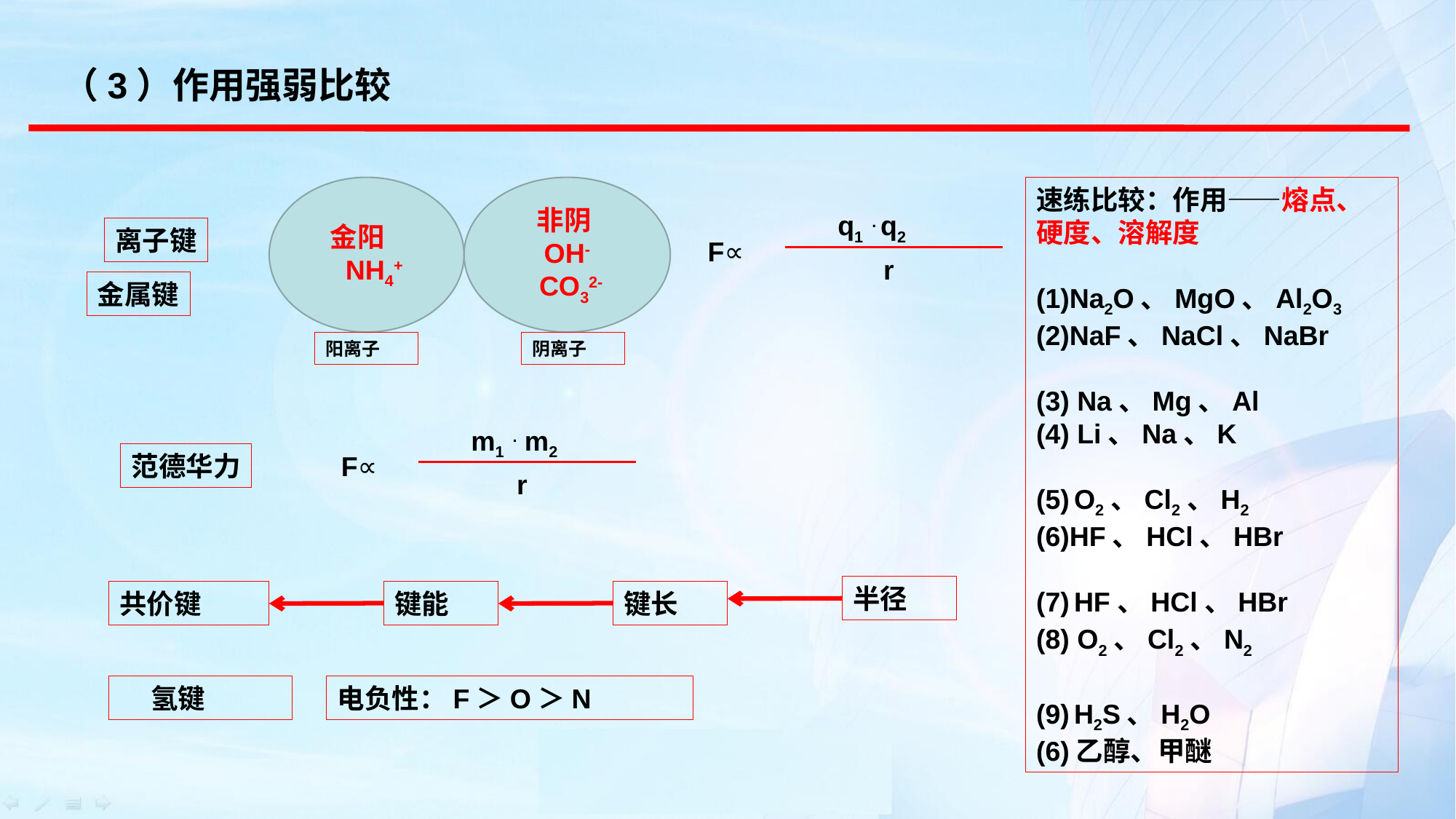

（3）作用强弱比较
金阳
  NH4+
非阴
OH-
 CO32-
速练比较：作用——熔点、硬度、溶解度

(1)Na2O、MgO、Al2O3
(2)NaF、NaCl、NaBr

(3) Na、Mg、Al
(4) Li、Na、K

(5) O2、Cl2、H2
(6)HF、HCl、HBr

(7) HF、HCl、HBr
(8) O2、Cl2、N2

(9) H2S、H2O
(6)乙醇、甲醚
    q1  . q2
  F∝
    r
离子键
金属键
阳离子
阴离子
    m1  . m2
  F∝
    r
范德华力
半径
共价键
键能
键长
    氢键
电负性：F＞O＞N